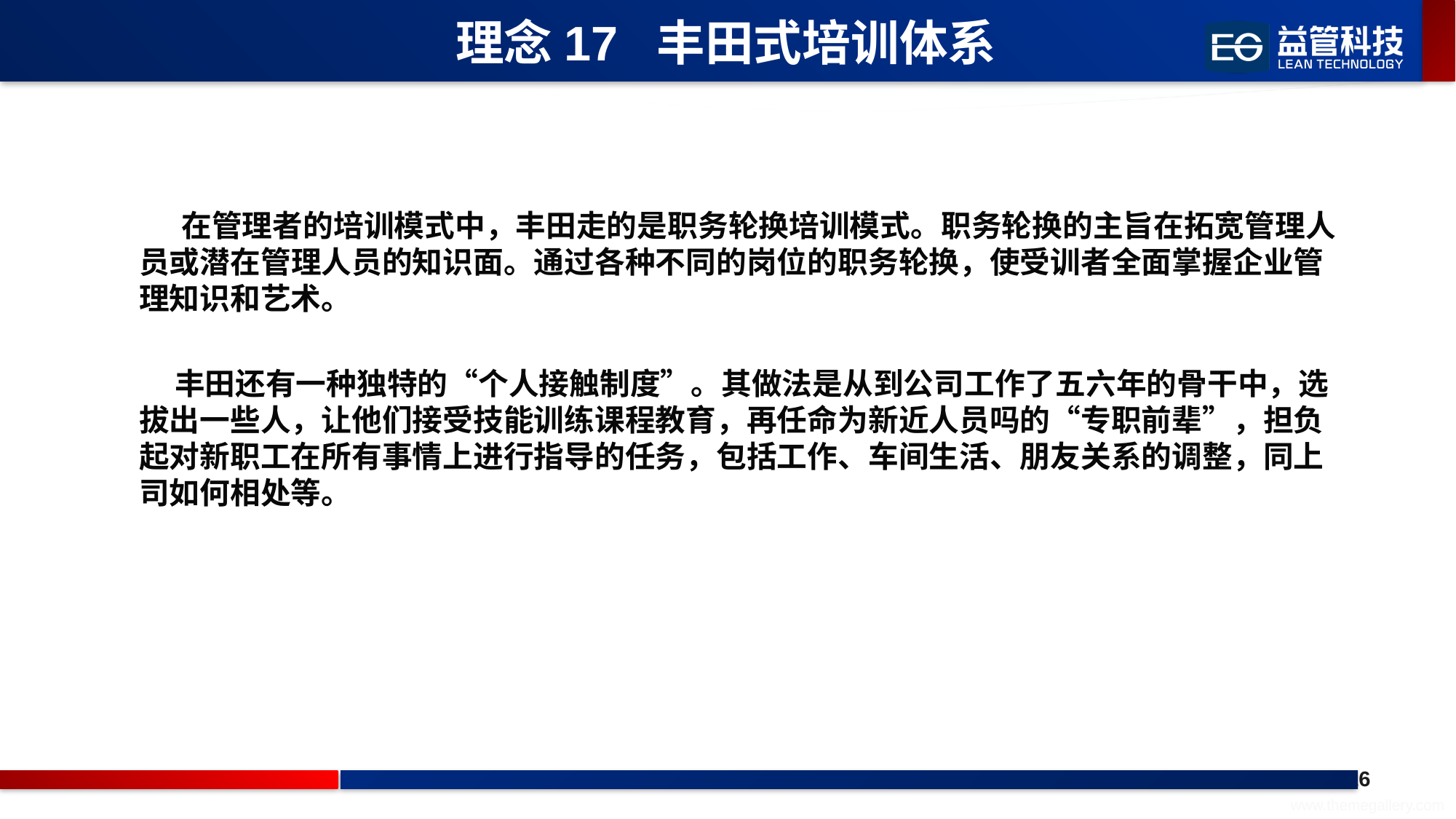

# 理念17  丰田式培训体系

           在管理者的培训模式中，丰田走的是职务轮换培训模式。职务轮换的主旨在拓宽管理人员或潜在管理人员的知识面。通过各种不同的岗位的职务轮换，使受训者全面掌握企业管理知识和艺术。

          丰田还有一种独特的“个人接触制度”。其做法是从到公司工作了五六年的骨干中，选拔出一些人，让他们接受技能训练课程教育，再任命为新近人员吗的“专职前辈”，担负起对新职工在所有事情上进行指导的任务，包括工作、车间生活、朋友关系的调整，同上司如何相处等。